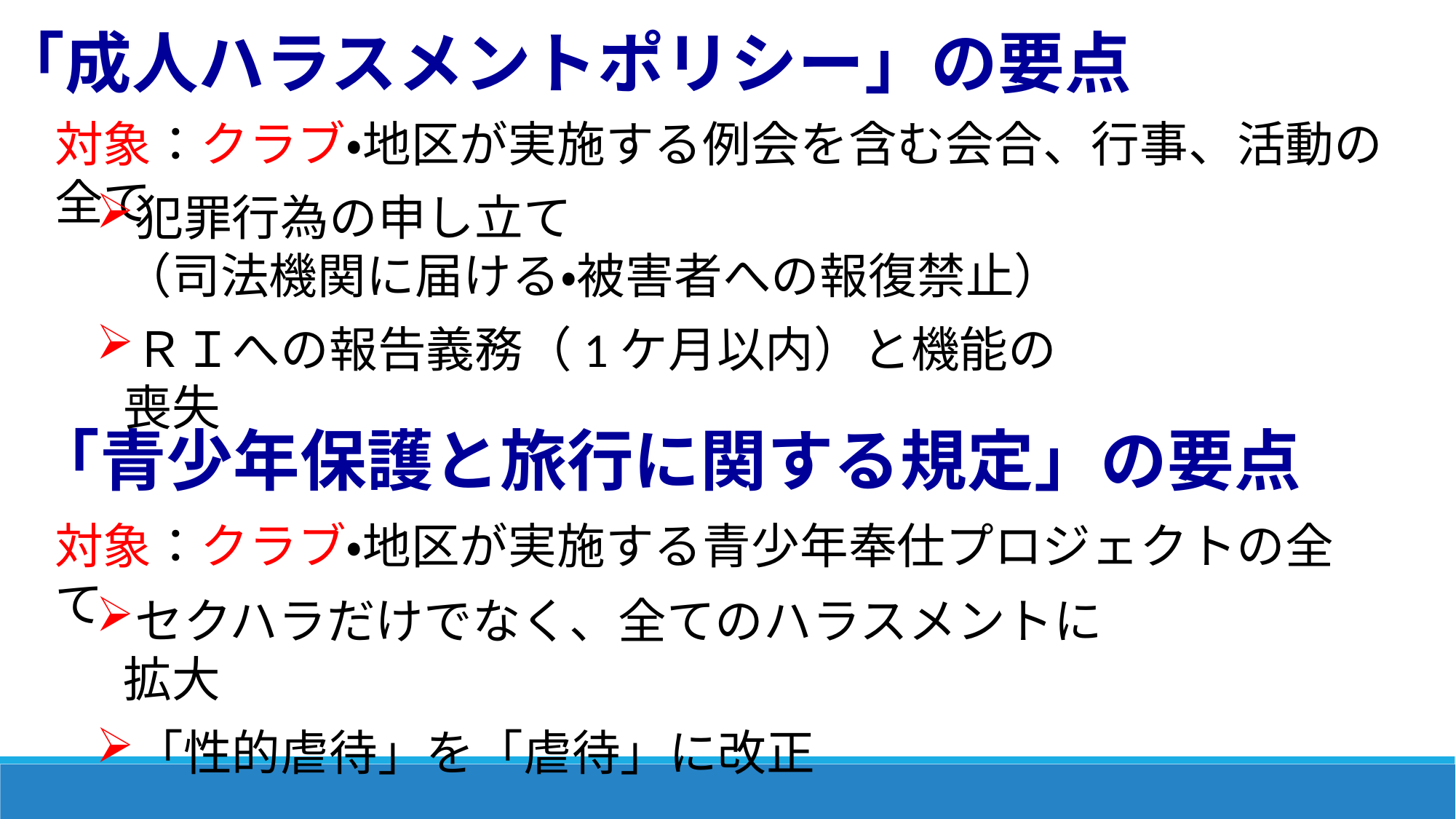

「成人ハラスメントポリシー」の要点
対象：クラブ・地区が実施する例会を含む会合、行事、活動の全て
犯罪行為の申し立て
（司法機関に届ける・被害者への報復禁止）
ＲＩへの報告義務（1ケ月以内）と機能の喪失
「青少年保護と旅行に関する規定」の要点
対象：クラブ・地区が実施する青少年奉仕プロジェクトの全て
セクハラだけでなく、全てのハラスメントに拡大
「性的虐待」を「虐待」に改正